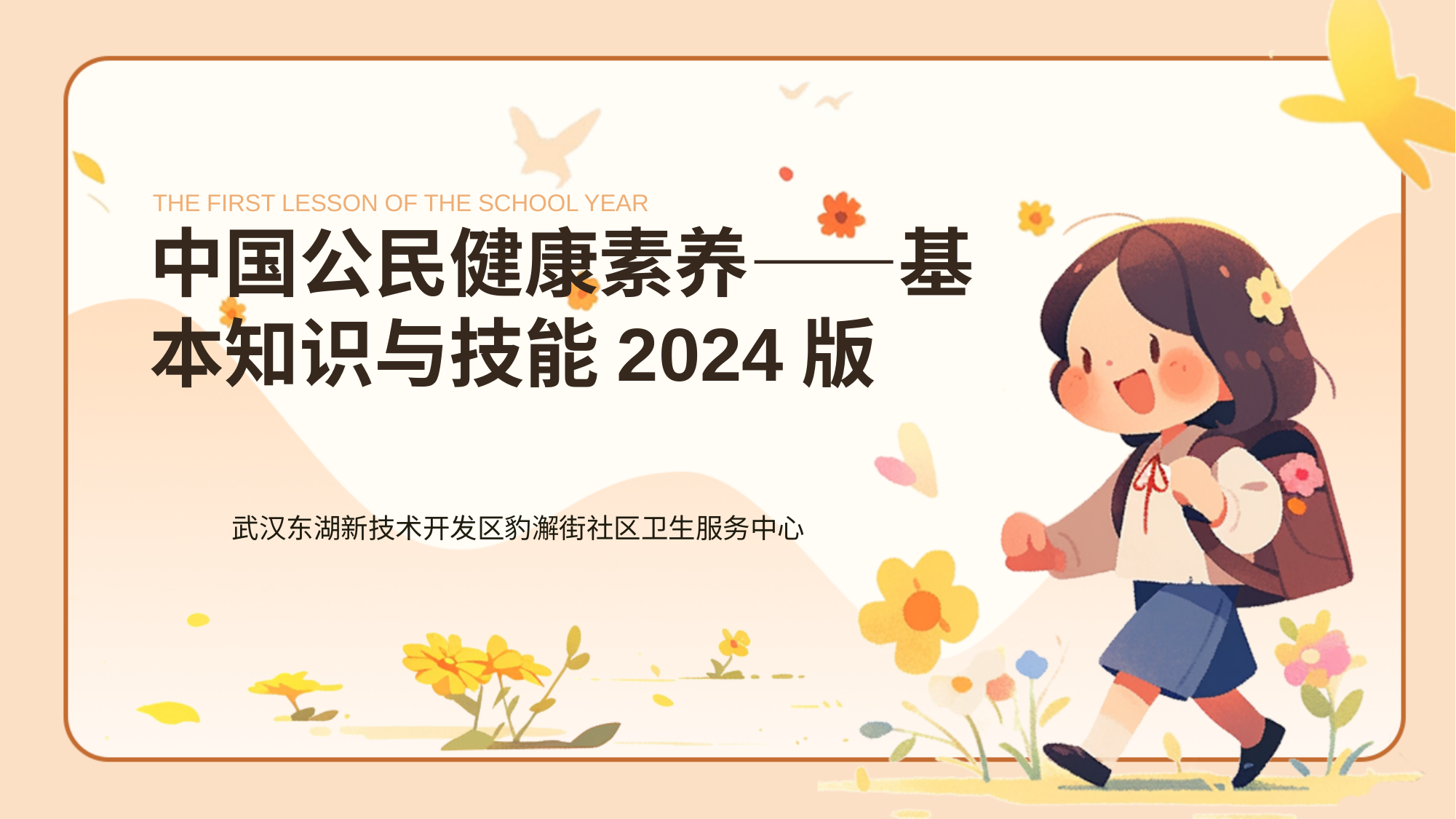

THE FIRST LESSON OF THE SCHOOL YEAR
中国公民健康素养——基本知识与技能2024版
武汉东湖新技术开发区豹澥街社区卫生服务中心